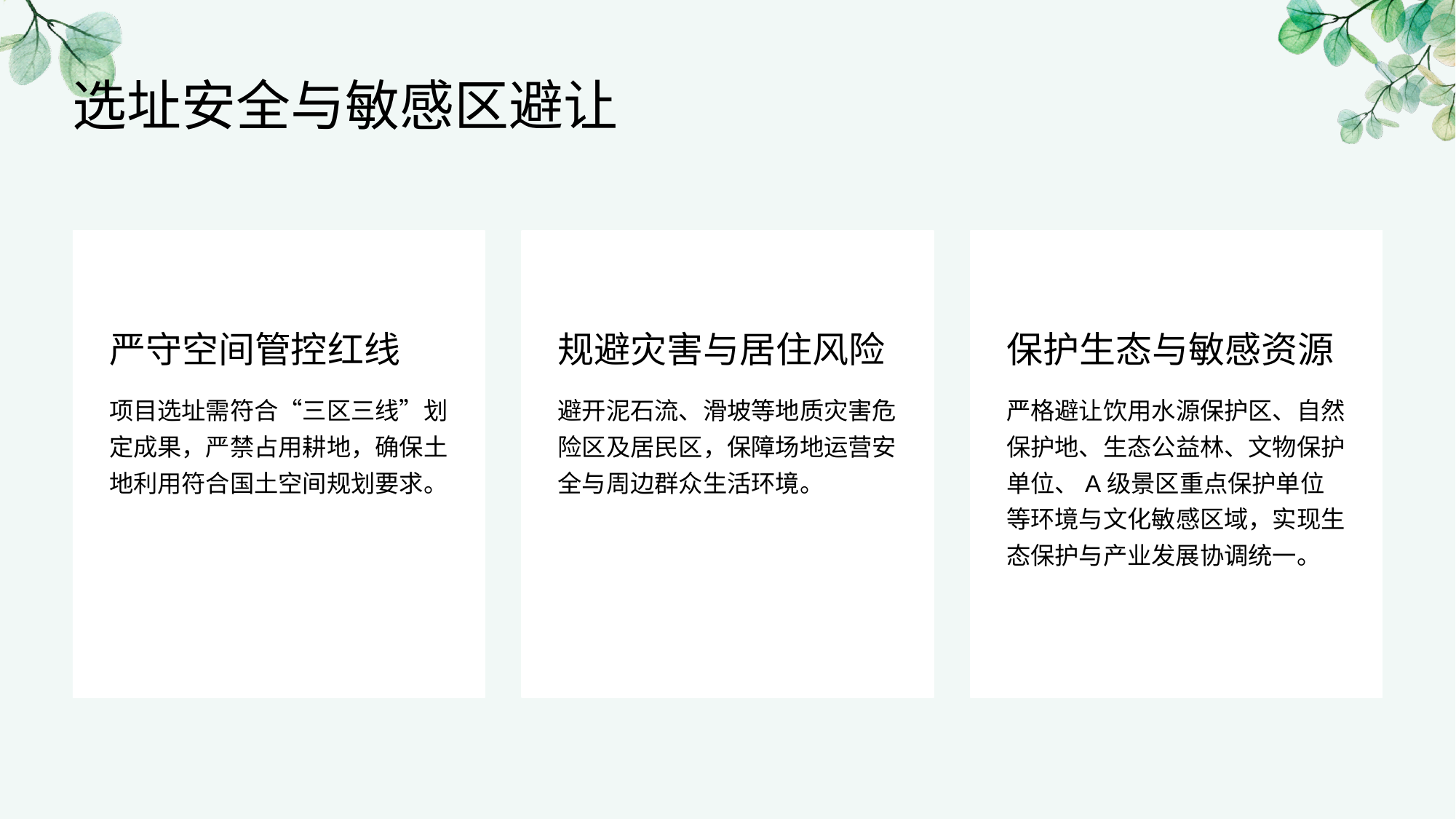

选址安全与敏感区避让

严守空间管控红线
规避灾害与居住风险
保护生态与敏感资源
项目选址需符合“三区三线”划定成果，严禁占用耕地，确保土地利用符合国土空间规划要求。
避开泥石流、滑坡等地质灾害危险区及居民区，保障场地运营安全与周边群众生活环境。
严格避让饮用水源保护区、自然保护地、生态公益林、文物保护单位、A级景区重点保护单位等环境与文化敏感区域，实现生态保护与产业发展协调统一。